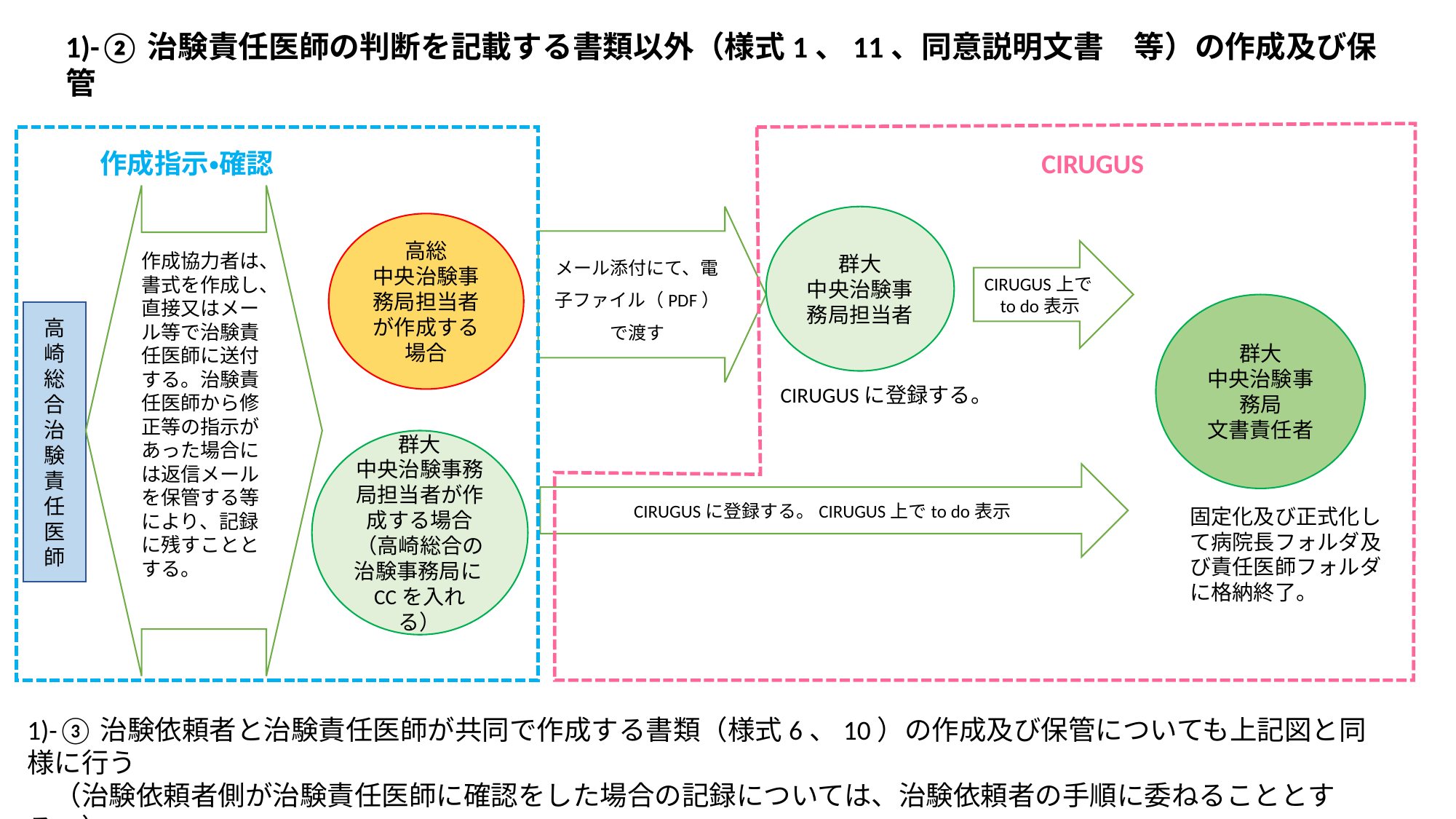

1)-②治験責任医師の判断を記載する書類以外（様式1、11、同意説明文書　等）の作成及び保管

作成指示・確認
CIRUGUS
作成協力者は、書式を作成し、直接又はメール等で治験責任医師に送付する。治験責任医師から修正等の指示があった場合には返信メールを保管する等により、記録に残すこととする。

メール添付にて、電子ファイル（PDF）で渡す
群大
中央治験事務局担当者
高総
中央治験事務局担当者が作成する場合
CIRUGUS上でto do表示
群大
中央治験事務局
文書責任者
高崎総合
治験責任医師
CIRUGUSに登録する。
群大
中央治験事務局担当者が作成する場合
（高崎総合の治験事務局にCCを入れる）
CIRUGUSに登録する。CIRUGUS上でto do表示
固定化及び正式化して病院長フォルダ及び責任医師フォルダに格納終了。
1)-③治験依頼者と治験責任医師が共同で作成する書類（様式6、10）の作成及び保管についても上記図と同様に行う
　（治験依頼者側が治験責任医師に確認をした場合の記録については、治験依頼者の手順に委ねることとする。）